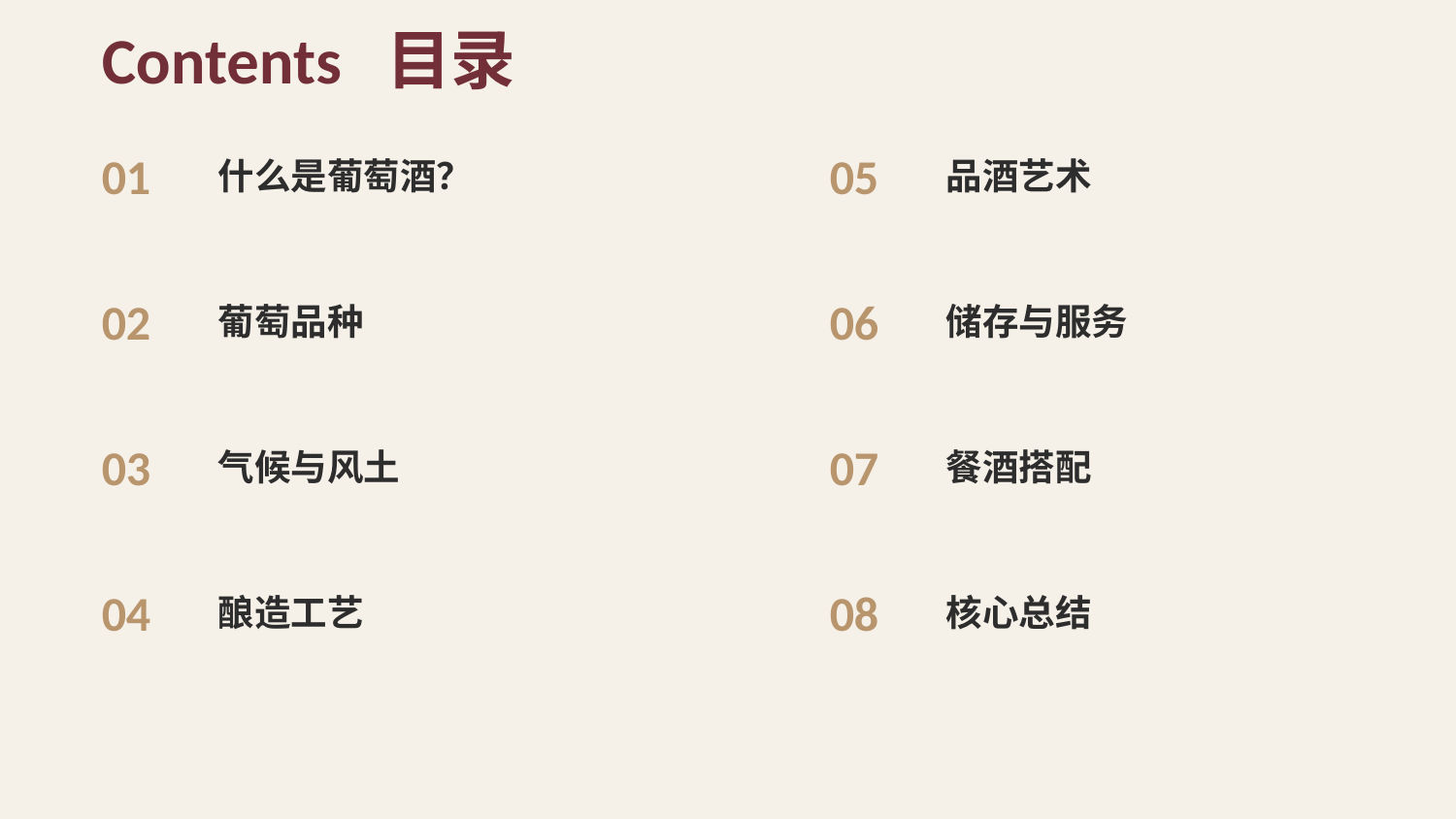

Contents  目录
01
什么是葡萄酒？
05
品酒艺术
02
葡萄品种
06
储存与服务
03
气候与风土
07
餐酒搭配
04
酿造工艺
08
核心总结